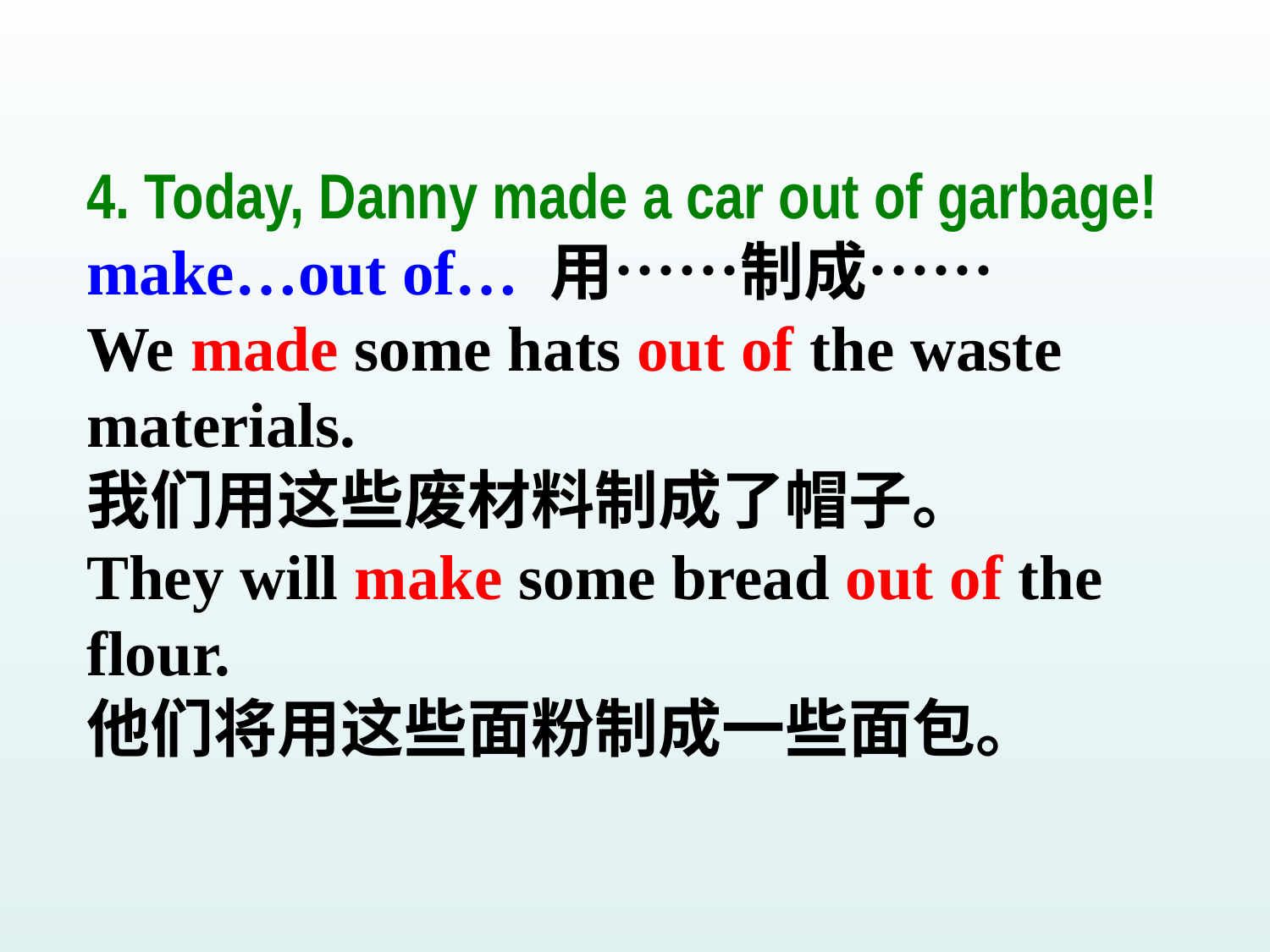

4. Today, Danny made a car out of garbage!
make…out of… 用……制成……
We made some hats out of the waste materials.
我们用这些废材料制成了帽子。
They will make some bread out of the flour.
他们将用这些面粉制成一些面包。